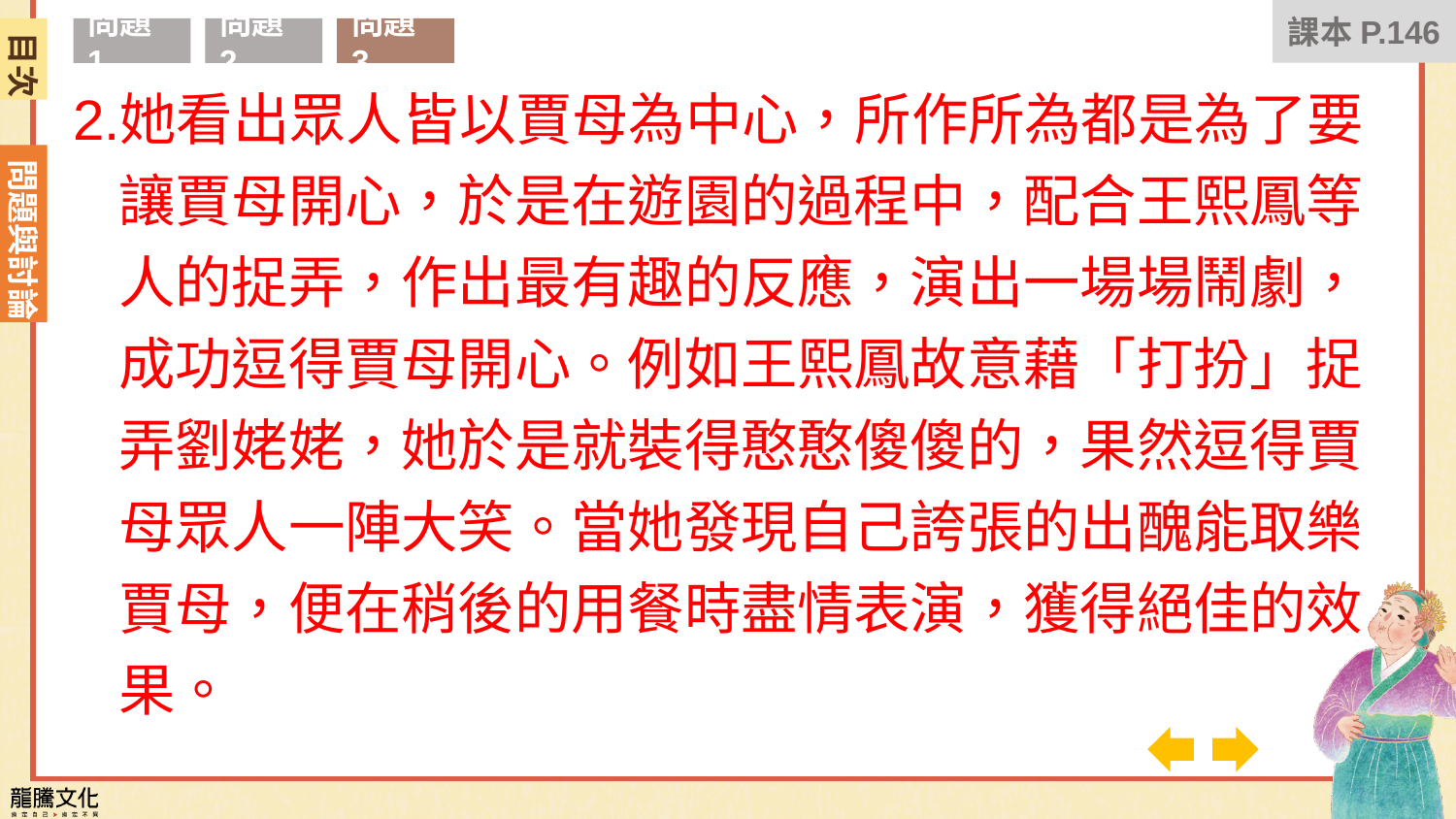

課本P.146
目次
問題1
問題2
問題3
她看出眾人皆以賈母為中心，所作所為都是為了要讓賈母開心，於是在遊園的過程中，配合王熙鳳等人的捉弄，作出最有趣的反應，演出一場場鬧劇，成功逗得賈母開心。例如王熙鳳故意藉「打扮」捉弄劉姥姥，她於是就裝得憨憨傻傻的，果然逗得賈母眾人一陣大笑。當她發現自己誇張的出醜能取樂賈母，便在稍後的用餐時盡情表演，獲得絕佳的效果。